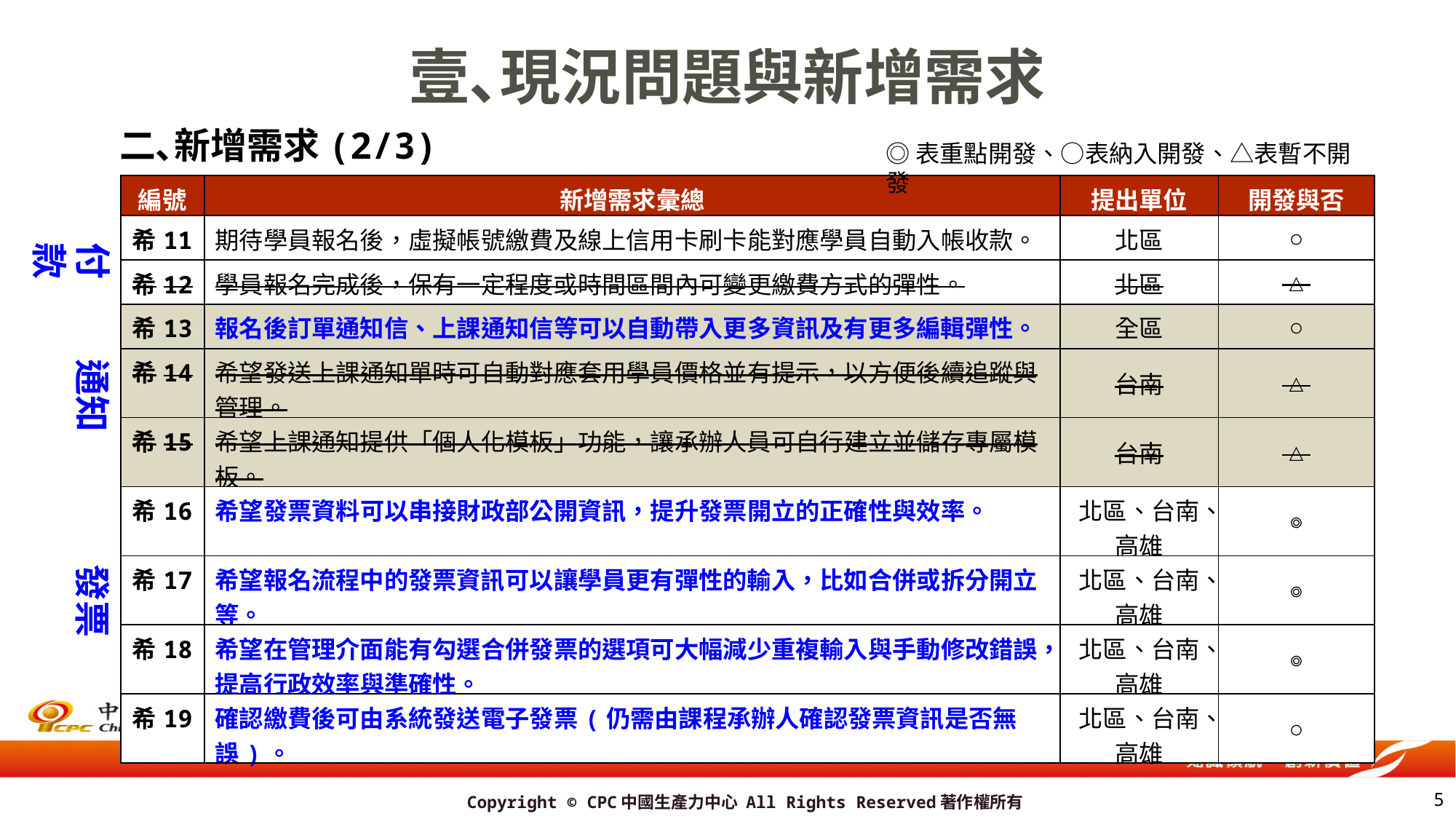

# 壹､現況問題與新增需求
二､新增需求(2/3)
◎表重點開發、○表納入開發、△表暫不開發
| 編號 | 新增需求彙總 | 提出單位 | 開發與否 |
| --- | --- | --- | --- |
| 希11 | 期待學員報名後，虛擬帳號繳費及線上信用卡刷卡能對應學員自動入帳收款。 | 北區 | ○ |
| 希12 | 學員報名完成後，保有一定程度或時間區間內可變更繳費方式的彈性。 | 北區 | △ |
| 希13 | 報名後訂單通知信、上課通知信等可以自動帶入更多資訊及有更多編輯彈性。 | 全區 | ○ |
| 希14 | 希望發送上課通知單時可自動對應套用學員價格並有提示，以方便後續追蹤與管理。 | 台南 | △ |
| 希15 | 希望上課通知提供「個人化模板」功能，讓承辦人員可自行建立並儲存專屬模板。 | 台南 | △ |
| 希16 | 希望發票資料可以串接財政部公開資訊，提升發票開立的正確性與效率。 | 北區、台南、高雄 | ◎ |
| 希17 | 希望報名流程中的發票資訊可以讓學員更有彈性的輸入，比如合併或拆分開立等。 | 北區、台南、高雄 | ◎ |
| 希18 | 希望在管理介面能有勾選合併發票的選項可大幅減少重複輸入與手動修改錯誤，提高行政效率與準確性。 | 北區、台南、高雄 | ◎ |
| 希19 | 確認繳費後可由系統發送電子發票(仍需由課程承辦人確認發票資訊是否無誤)。 | 北區、台南、高雄 | ○ |
付款
通知
發票
5